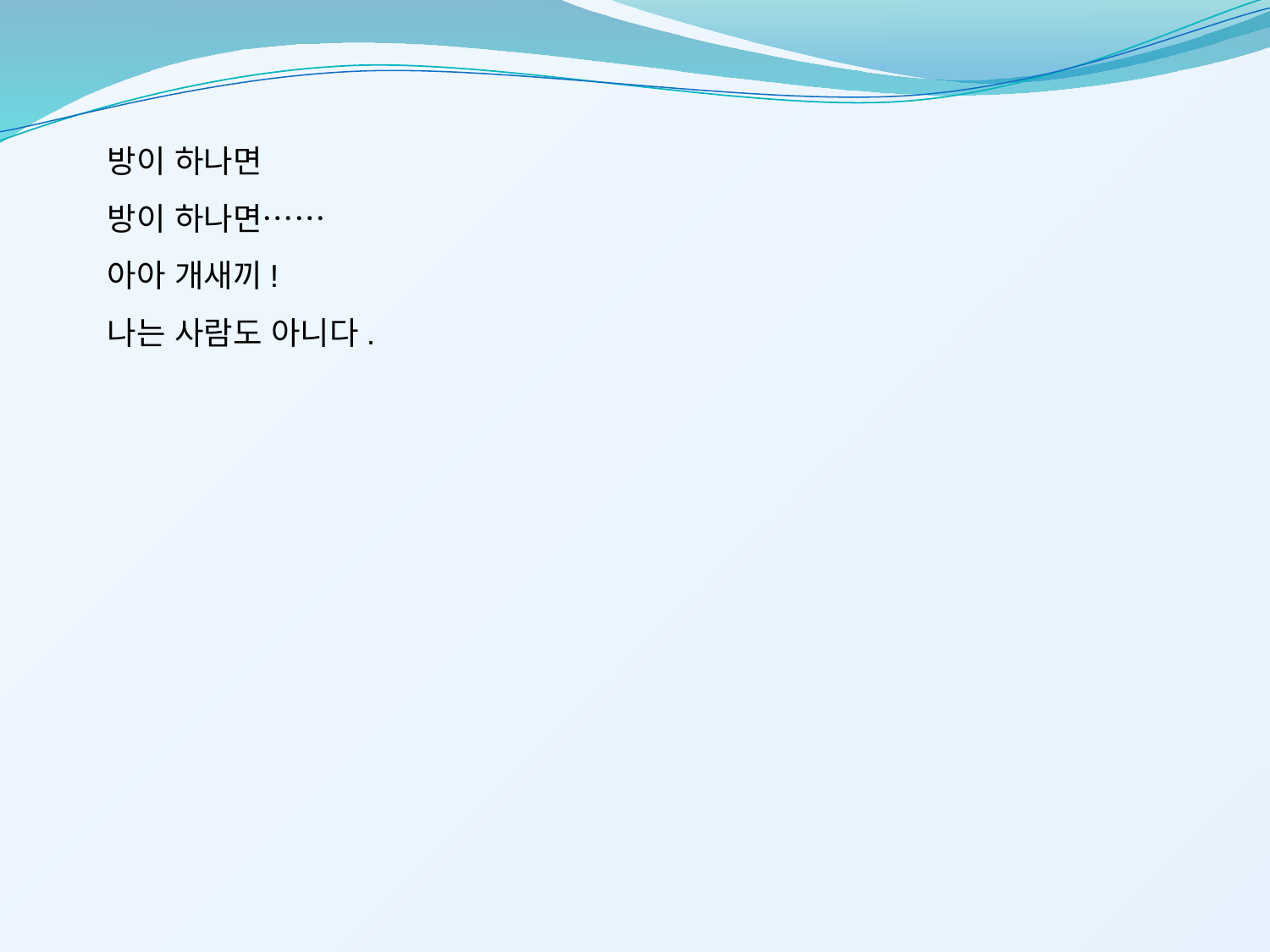

방이 하나면
방이 하나면……
아아 개새끼!
나는 사람도 아니다.